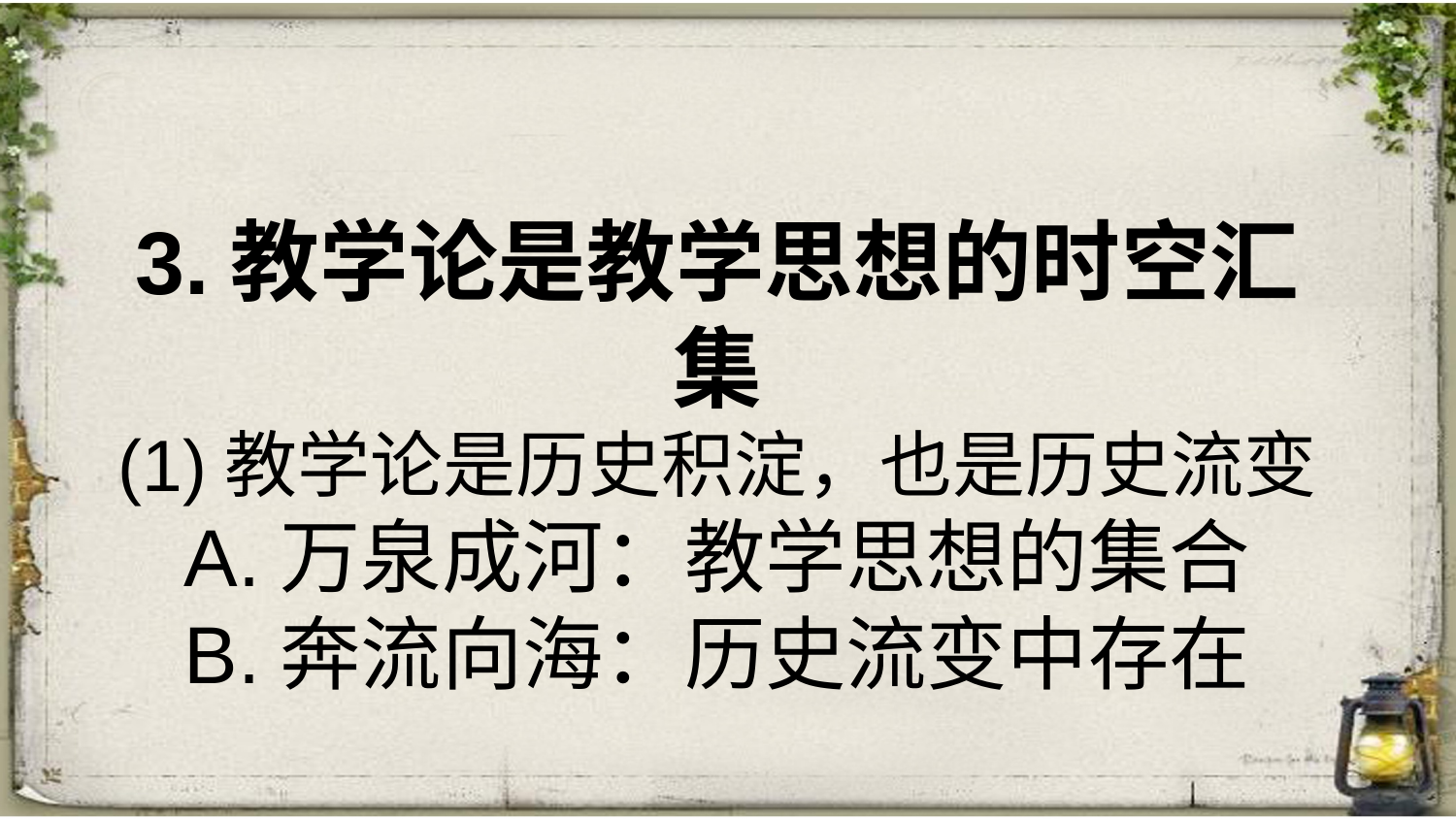

3.教学论是教学思想的时空汇集
(1)教学论是历史积淀，也是历史流变
A.万泉成河：教学思想的集合
B.奔流向海：历史流变中存在